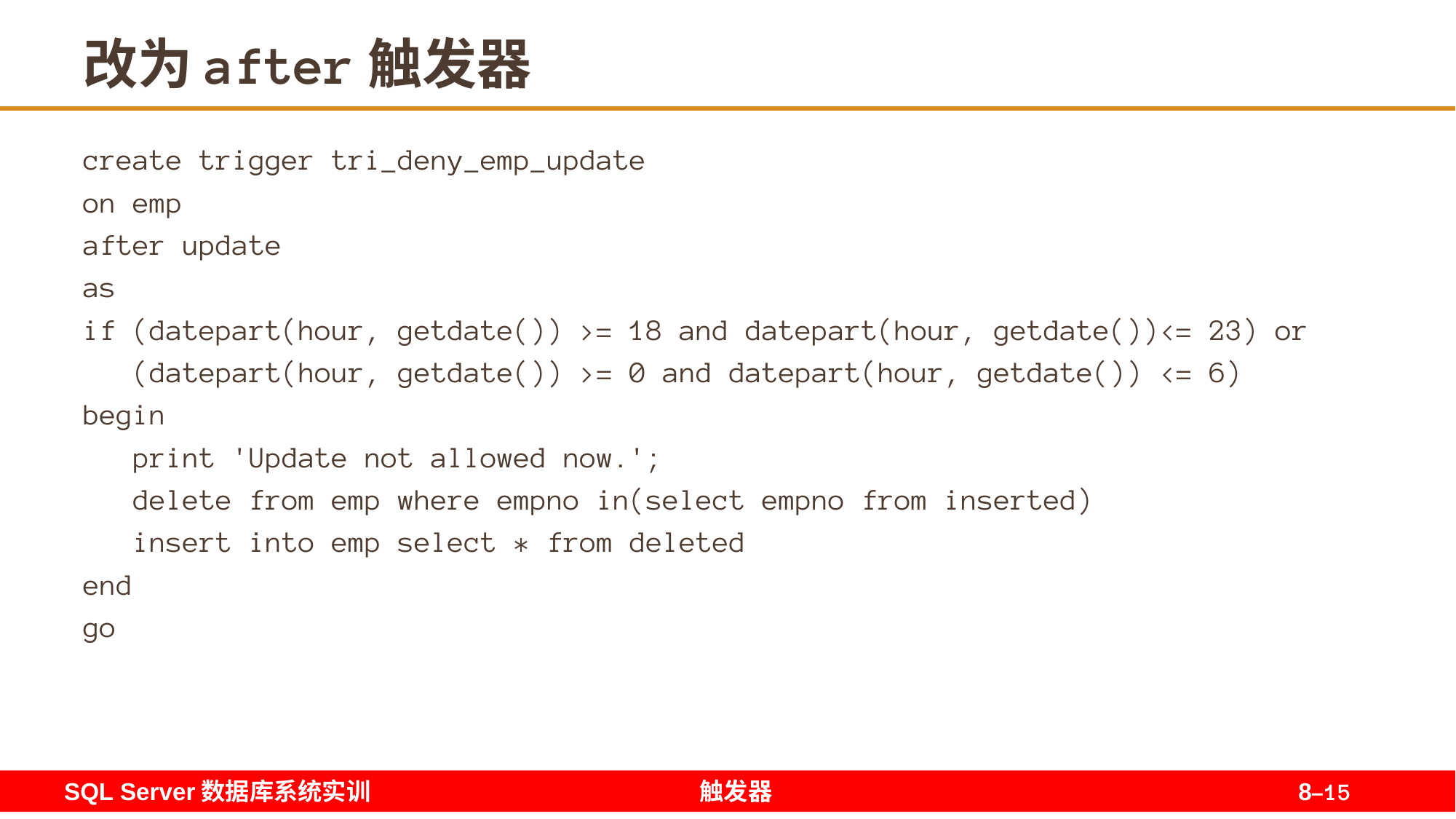

# 改为after触发器
create trigger tri_deny_emp_update
on emp
after update
as
if (datepart(hour, getdate()) >= 18 and datepart(hour, getdate())<= 23) or
   (datepart(hour, getdate()) >= 0 and datepart(hour, getdate()) <= 6)
begin
   print 'Update not allowed now.';
   delete from emp where empno in(select empno from inserted)
   insert into emp select * from deleted
end
go